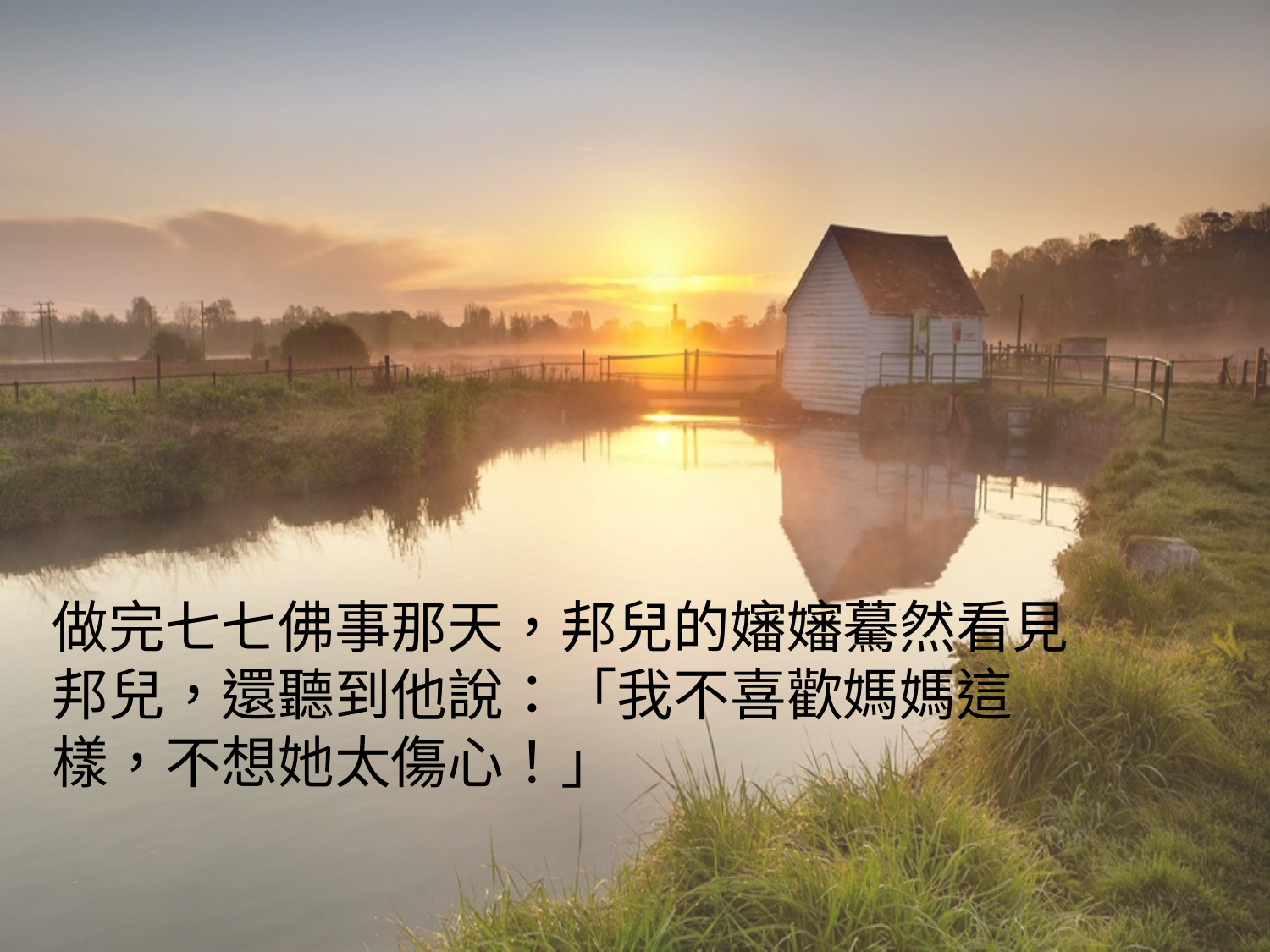

做完七七佛事那天，邦兒的嬸嬸驀然看見邦兒，還聽到他說：「我不喜歡媽媽這樣，不想她太傷心！」